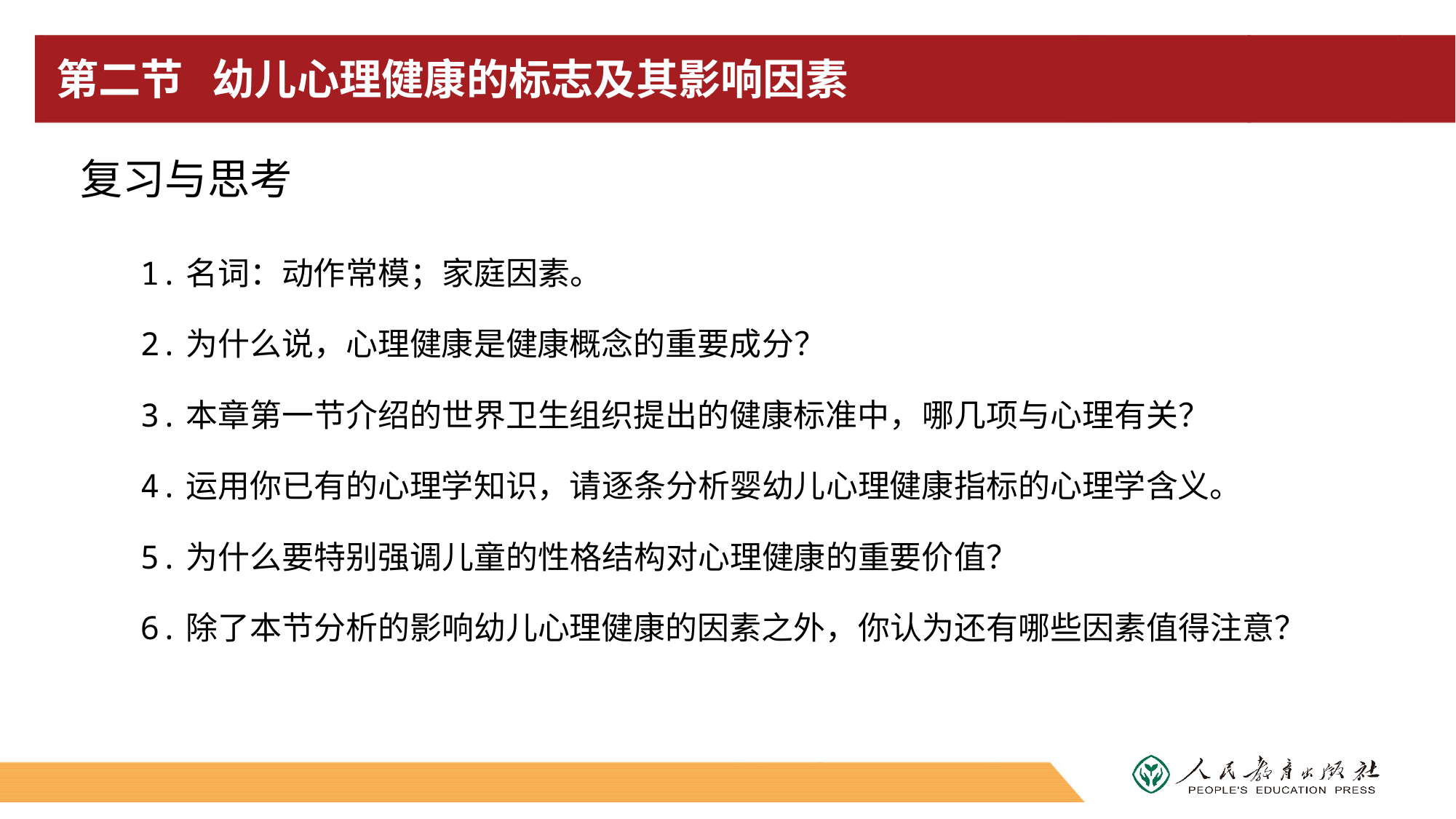

# 第二节   幼儿心理健康的标志及其影响因素
复习与思考
1.名词：动作常模；家庭因素。
2.为什么说，心理健康是健康概念的重要成分？
3.本章第一节介绍的世界卫生组织提出的健康标准中，哪几项与心理有关？
4.运用你已有的心理学知识，请逐条分析婴幼儿心理健康指标的心理学含义。
5.为什么要特别强调儿童的性格结构对心理健康的重要价值？
6.除了本节分析的影响幼儿心理健康的因素之外，你认为还有哪些因素值得注意？